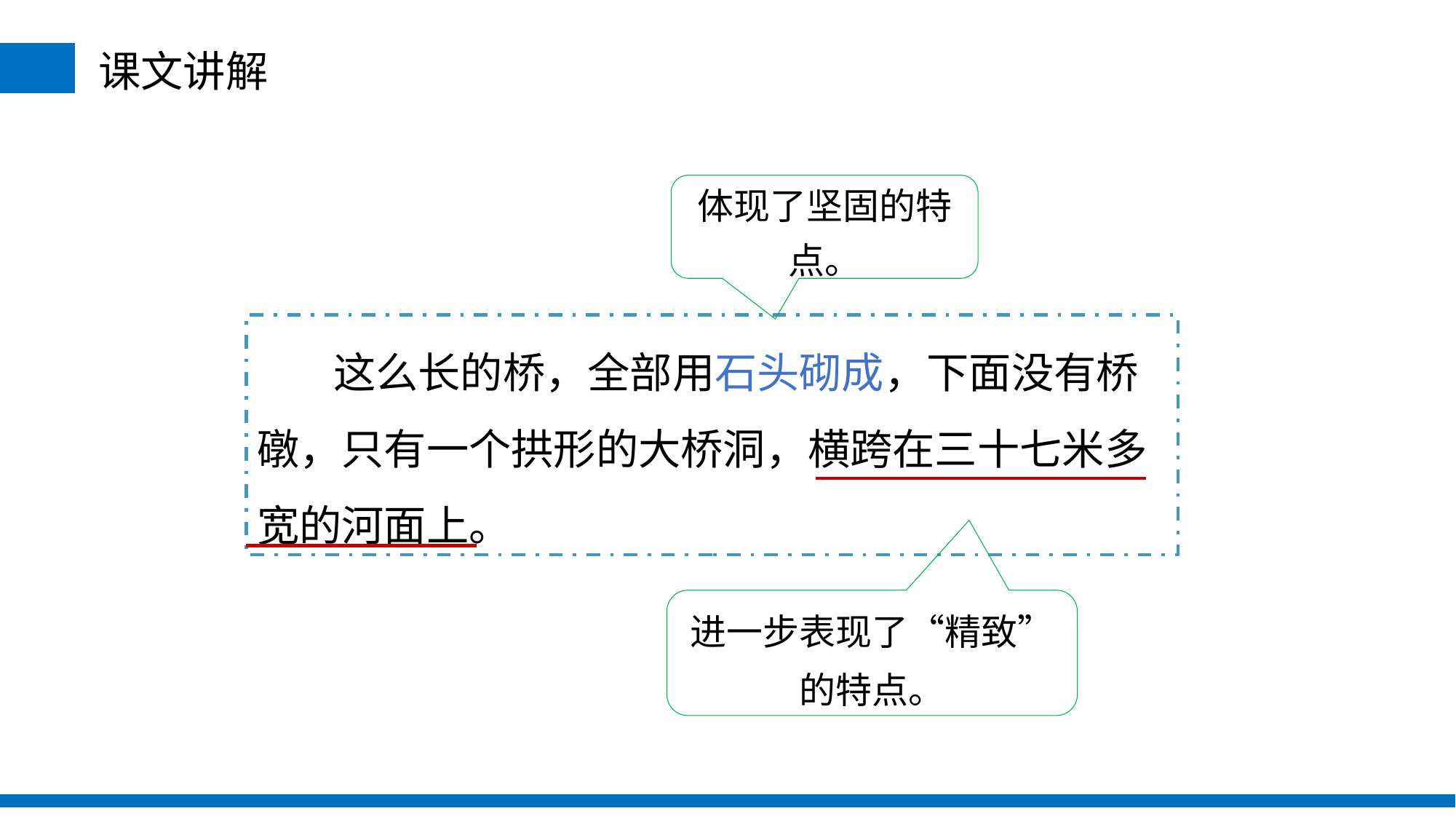

课文讲解
体现了坚固的特点。
       这么长的桥，全部用石头砌成，下面没有桥礅，只有一个拱形的大桥洞，横跨在三十七米多宽的河面上。
进一步表现了“精致”的特点。